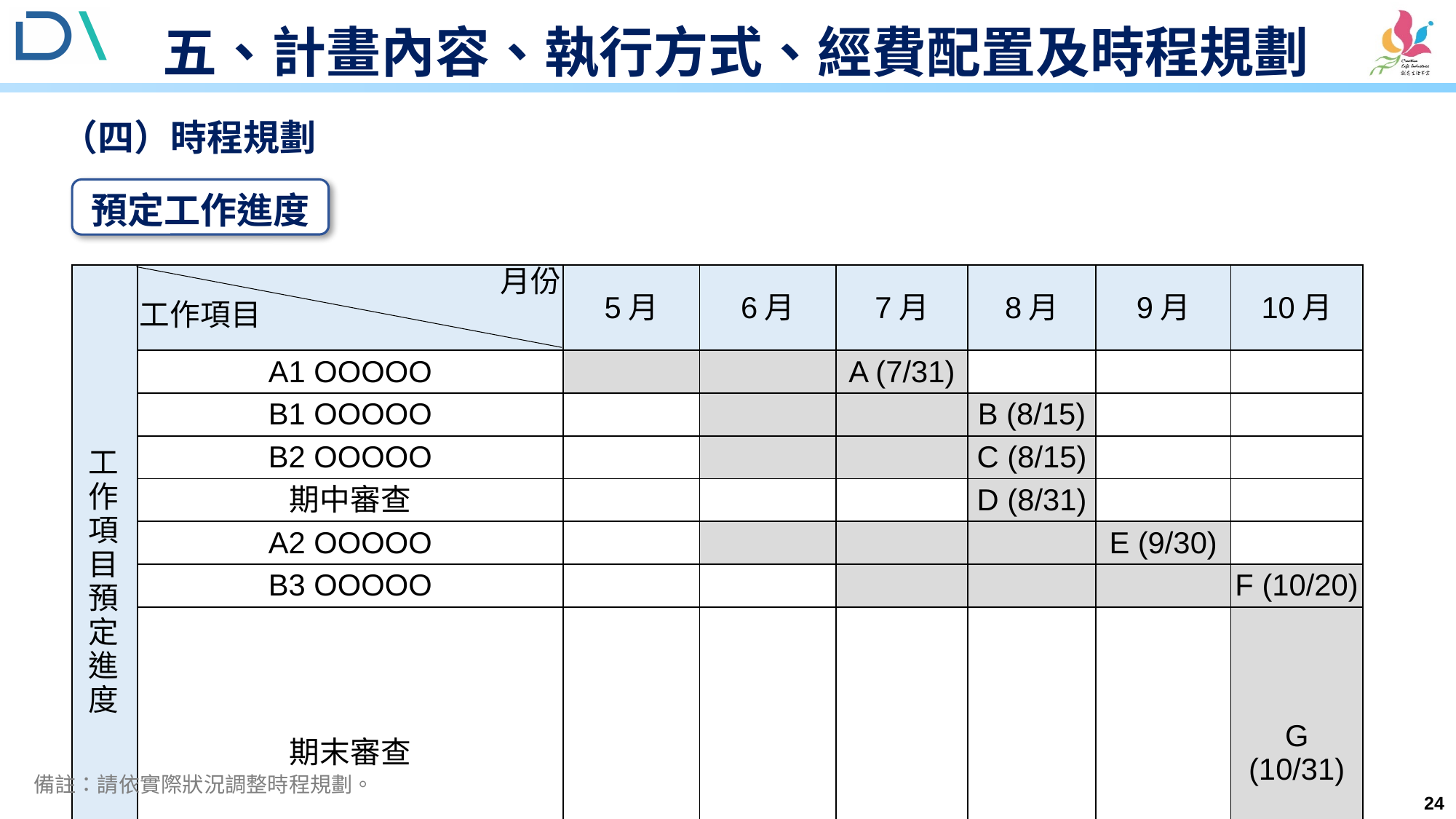

# 五、計畫內容、執行方式、經費配置及時程規劃

（四）時程規劃
預定工作進度
| 工 作 項 目 預 定 進 度 | 月份 工作項目 | 5月 | 6月 | 7月 | 8月 | 9月 | 10月 |
| --- | --- | --- | --- | --- | --- | --- | --- |
|  | A1 OOOOO |  |  | A (7/31) |  |  |  |
|  | B1 OOOOO |  |  |  | B (8/15) |  |  |
|  | B2 OOOOO |  |  |  | C (8/15) |  |  |
|  | 期中審查 |  |  |  | D (8/31) |  |  |
|  | A2 OOOOO |  |  |  |  | E (9/30) |  |
|  | B3 OOOOO |  |  |  |  |  | F (10/20) |
|  | 期末審查 |  |  |  |  |  | G (10/31) |
| 每月工作進度% |  | 10 | 15 | 15 | 20 | 20 | 20 |
| 累計工作進度% |  | 10 | 25 | 40 | 60 | 80 | 100 |
備註：請依實際狀況調整時程規劃。
24